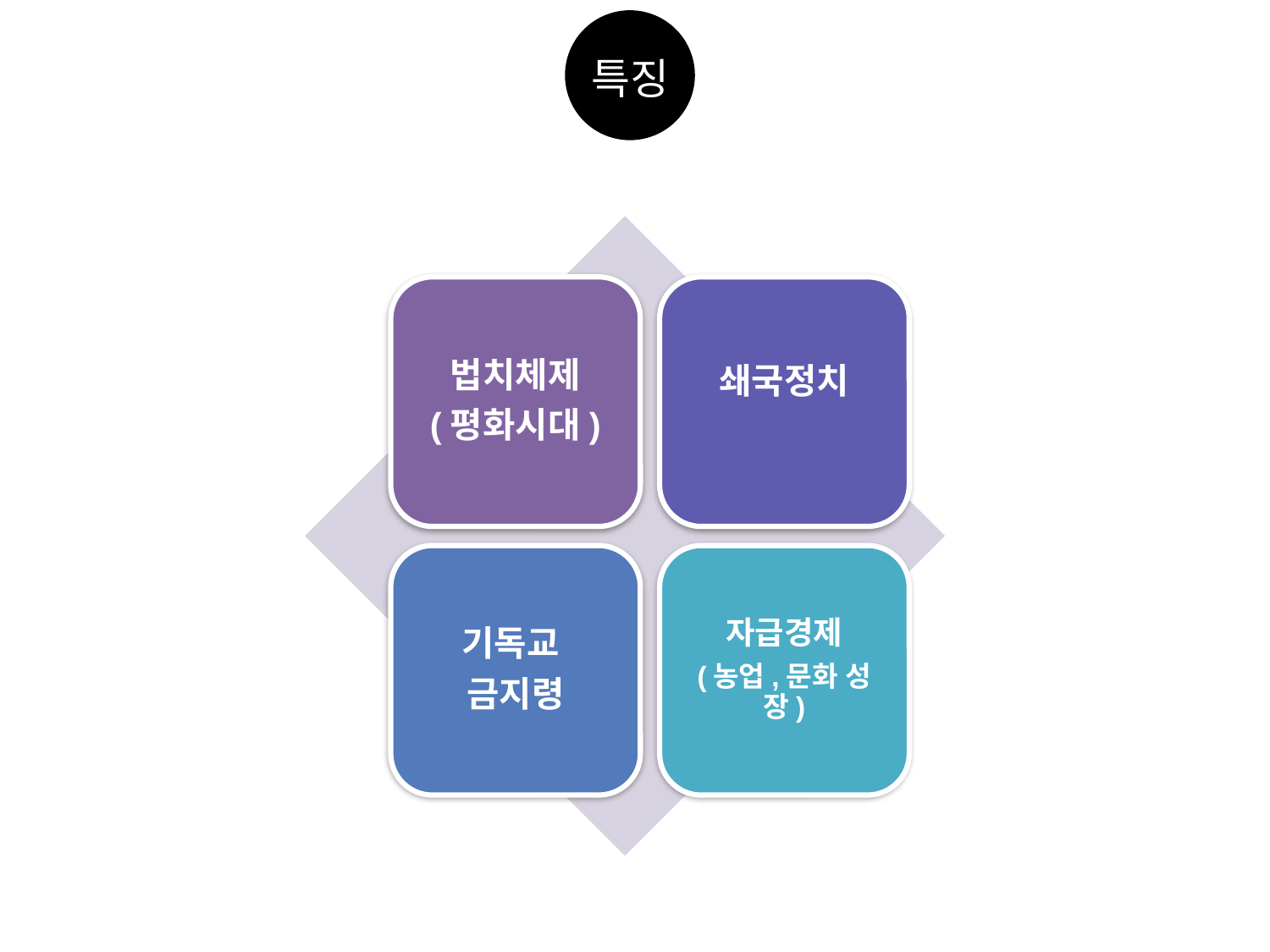

특징
법치체제
(평화시대)
쇄국정치

기독교
금지령
자급경제
(농업,문화 성장)